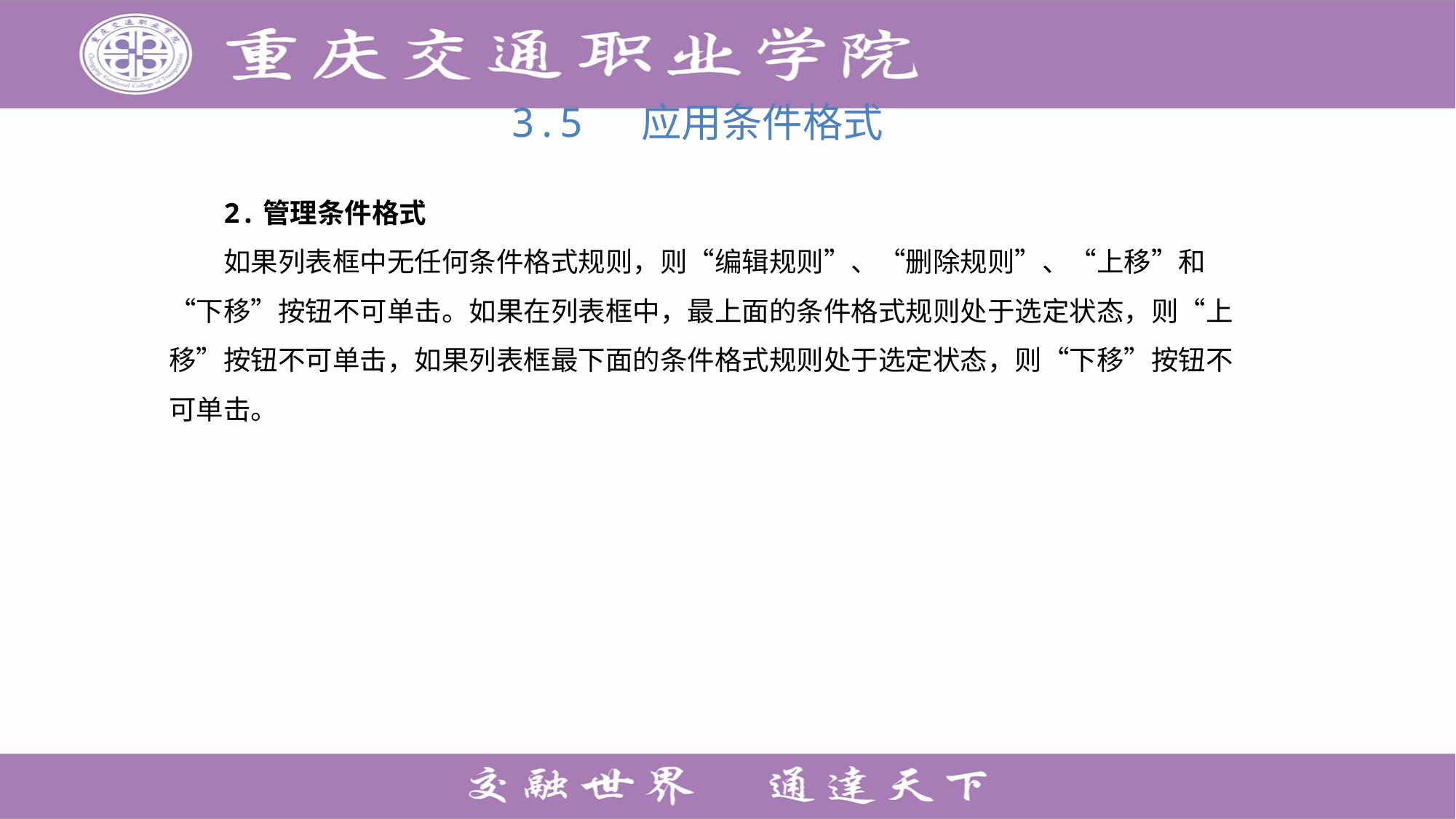

# 3.5  应用条件格式
2.管理条件格式
如果列表框中无任何条件格式规则，则“编辑规则”、“删除规则”、“上移”和“下移”按钮不可单击。如果在列表框中，最上面的条件格式规则处于选定状态，则“上移”按钮不可单击，如果列表框最下面的条件格式规则处于选定状态，则“下移”按钮不可单击。